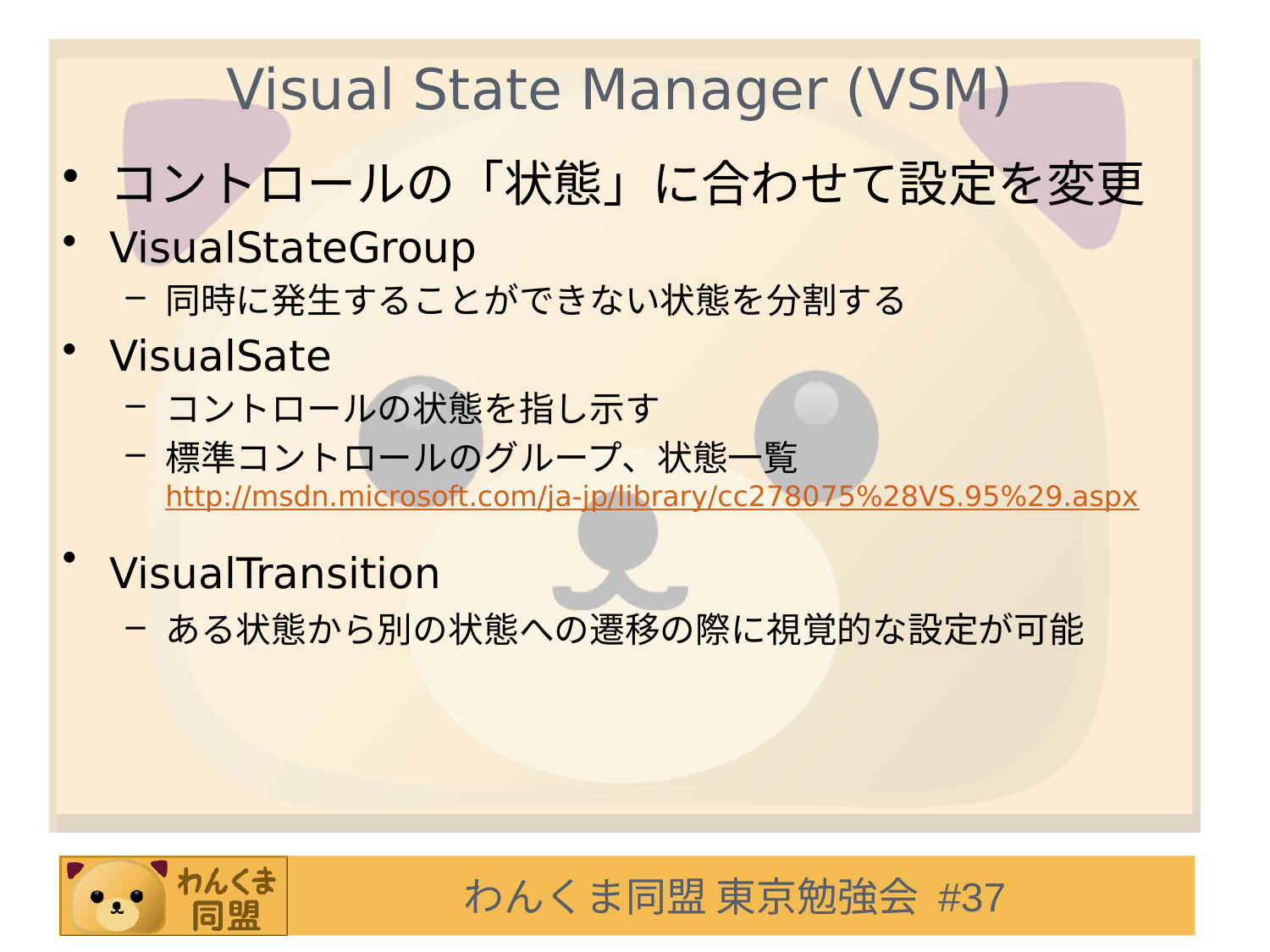

# Visual State Manager (VSM)
コントロールの「状態」に合わせて設定を変更
VisualStateGroup
同時に発生することができない状態を分割する
VisualSate
コントロールの状態を指し示す
標準コントロールのグループ、状態一覧
http://msdn.microsoft.com/ja-jp/library/cc278075%28VS.95%29.aspx
VisualTransition
ある状態から別の状態への遷移の際に視覚的な設定が可能